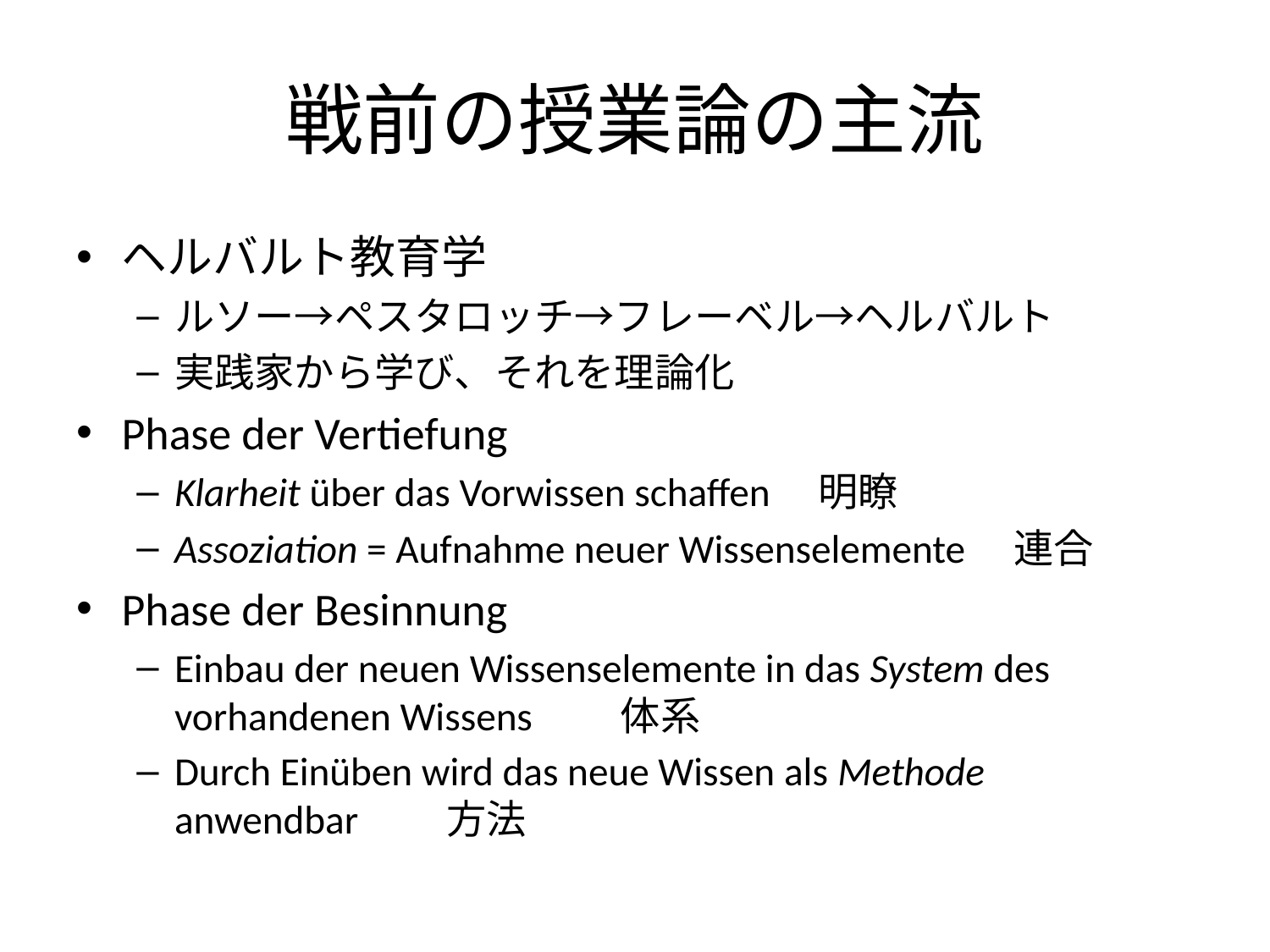

# 戦前の授業論の主流
ヘルバルト教育学
ルソー→ペスタロッチ→フレーベル→ヘルバルト
実践家から学び、それを理論化
Phase der Vertiefung
Klarheit über das Vorwissen schaffen　明瞭
Assoziation = Aufnahme neuer Wissenselemente　連合
Phase der Besinnung
Einbau der neuen Wissenselemente in das System des vorhandenen Wissens　　体系
Durch Einüben wird das neue Wissen als Methode anwendbar　　方法